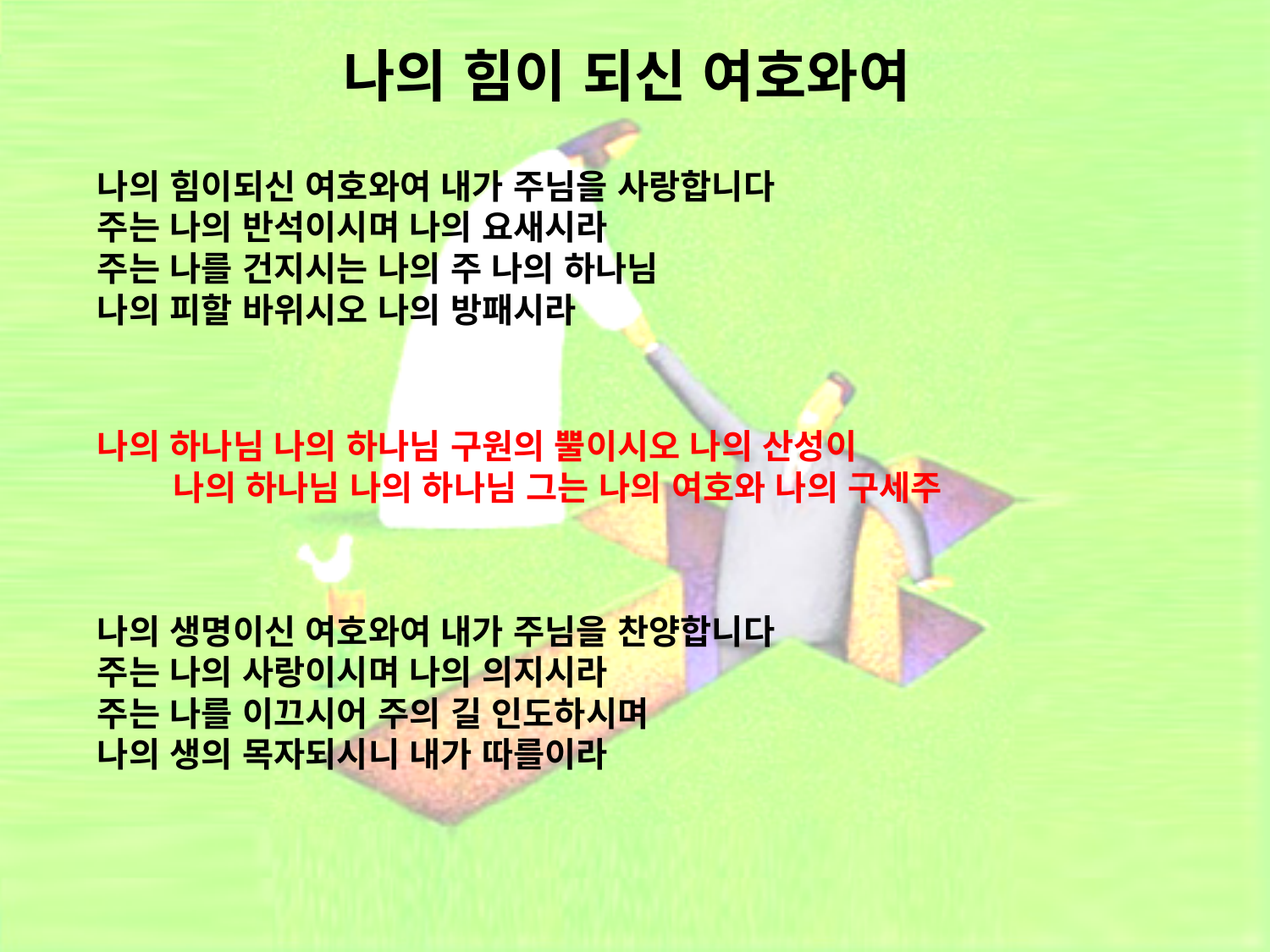

# 나의 힘이 되신 여호와여
나의 힘이되신 여호와여 내가 주님을 사랑합니다
주는 나의 반석이시며 나의 요새시라
주는 나를 건지시는 나의 주 나의 하나님
나의 피할 바위시오 나의 방패시라

나의 하나님 나의 하나님 구원의 뿔이시오 나의 산성이                   나의 하나님 나의 하나님 그는 나의 여호와 나의 구세주

나의 생명이신 여호와여 내가 주님을 찬양합니다
주는 나의 사랑이시며 나의 의지시라
주는 나를 이끄시어 주의 길 인도하시며
나의 생의 목자되시니 내가 따를이라